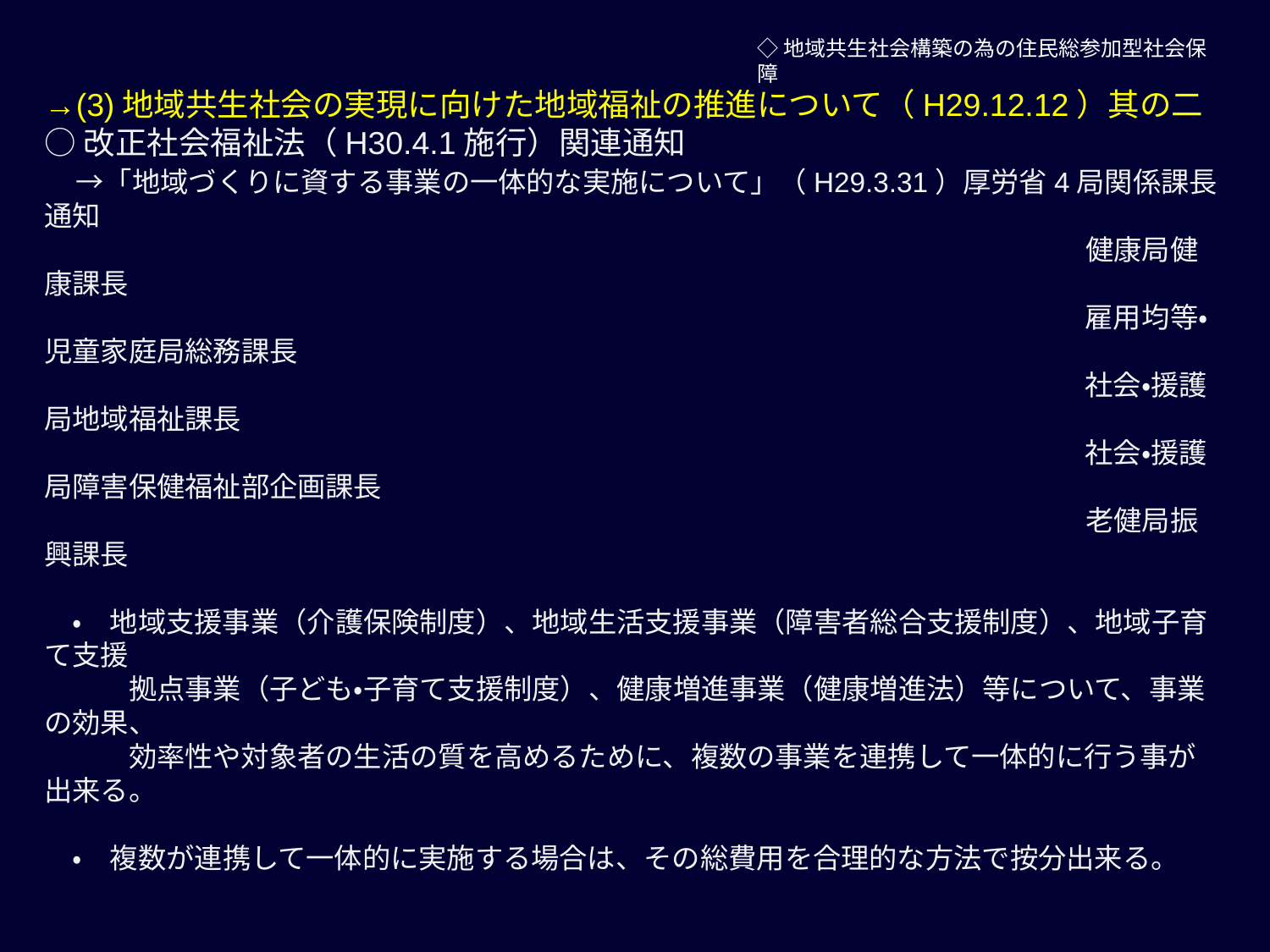

◇地域共生社会構築の為の住民総参加型社会保障
→(3)地域共生社会の実現に向けた地域福祉の推進について（H29.12.12）其の二
○改正社会福祉法（H30.4.1施行）関連通知
　→「地域づくりに資する事業の一体的な実施について」（H29.3.31）厚労省4局関係課長通知
　　　　　　　　　　　　　　　　　　　　　　　　　　　　　　　　　　　　　健康局健康課長
　　　　　　　　　　　　　　　　　　　　　　　　　　　　　　　　　　　　　雇用均等・児童家庭局総務課長
　　　　　　　　　　　　　　　　　　　　　　　　　　　　　　　　　　　　　社会・援護局地域福祉課長
　　　　　　　　　　　　　　　　　　　　　　　　　　　　　　　　　　　　　社会・援護局障害保健福祉部企画課長
　　　　　　　　　　　　　　　　　　　　　　　　　　　　　　　　　　　　　老健局振興課長

　・　地域支援事業（介護保険制度）、地域生活支援事業（障害者総合支援制度）、地域子育て支援
　　　拠点事業（子ども・子育て支援制度）、健康増進事業（健康増進法）等について、事業の効果、
　　　効率性や対象者の生活の質を高めるために、複数の事業を連携して一体的に行う事が出来る。

　・　複数が連携して一体的に実施する場合は、その総費用を合理的な方法で按分出来る。